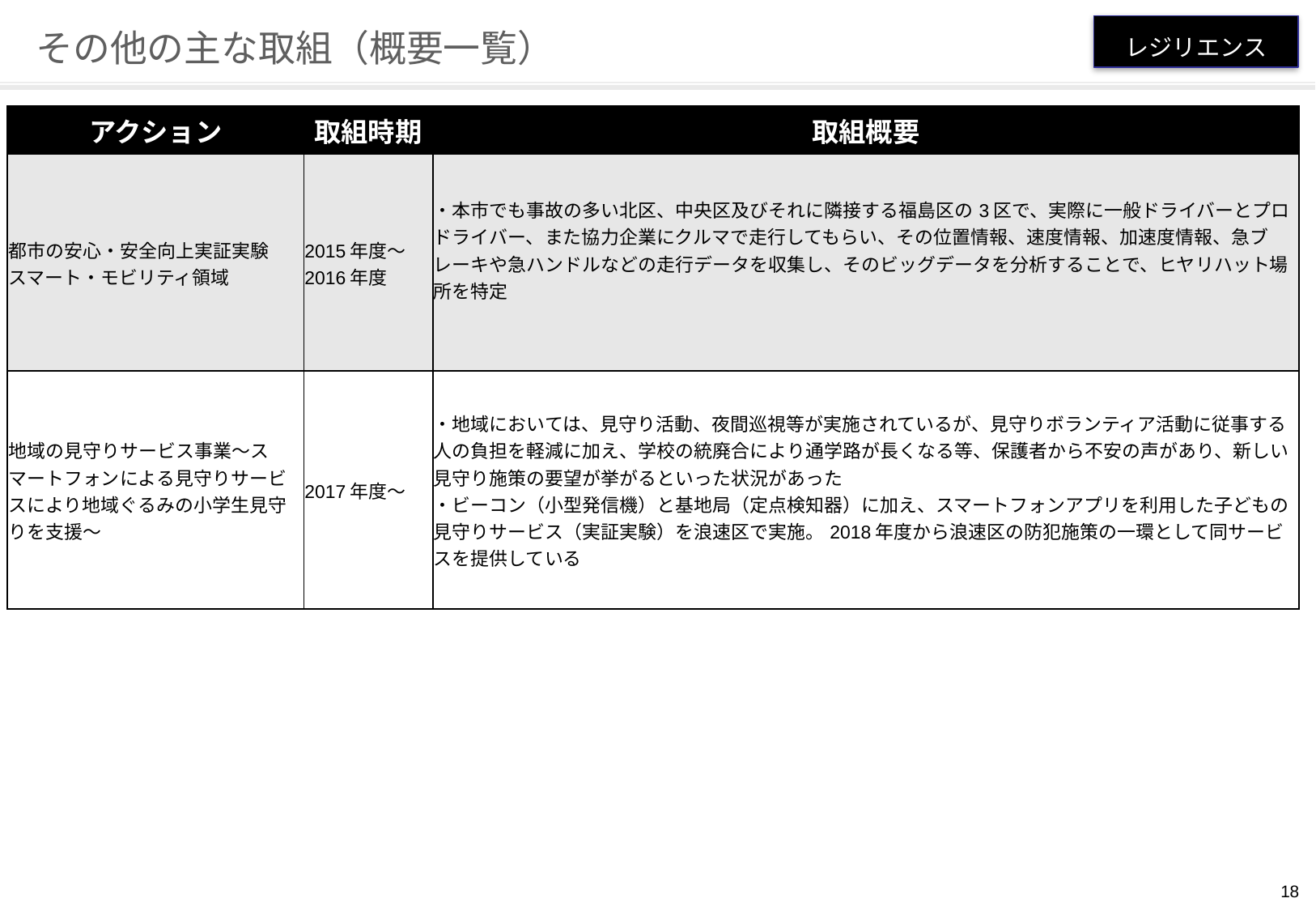

レジリエンス
# その他の主な取組（概要一覧）
| アクション | 取組時期 | 取組概要 |
| --- | --- | --- |
| 都市の安心・安全向上実証実験　スマート・モビリティ領域 | 2015年度～2016年度 | ・本市でも事故の多い北区、中央区及びそれに隣接する福島区の3区で、実際に一般ドライバーとプロドライバー、また協力企業にクルマで走行してもらい、その位置情報、速度情報、加速度情報、急ブレーキや急ハンドルなどの走行データを収集し、そのビッグデータを分析することで、ヒヤリハット場所を特定 |
| 地域の見守りサービス事業～スマートフォンによる見守りサービスにより地域ぐるみの小学生見守りを支援～ | 2017年度～ | ・地域においては、見守り活動、夜間巡視等が実施されているが、見守りボランティア活動に従事する人の負担を軽減に加え、学校の統廃合により通学路が長くなる等、保護者から不安の声があり、新しい見守り施策の要望が挙がるといった状況があった ・ビーコン（小型発信機）と基地局（定点検知器）に加え、スマートフォンアプリを利用した子どもの見守りサービス（実証実験）を浪速区で実施。2018年度から浪速区の防犯施策の一環として同サービスを提供している |
18